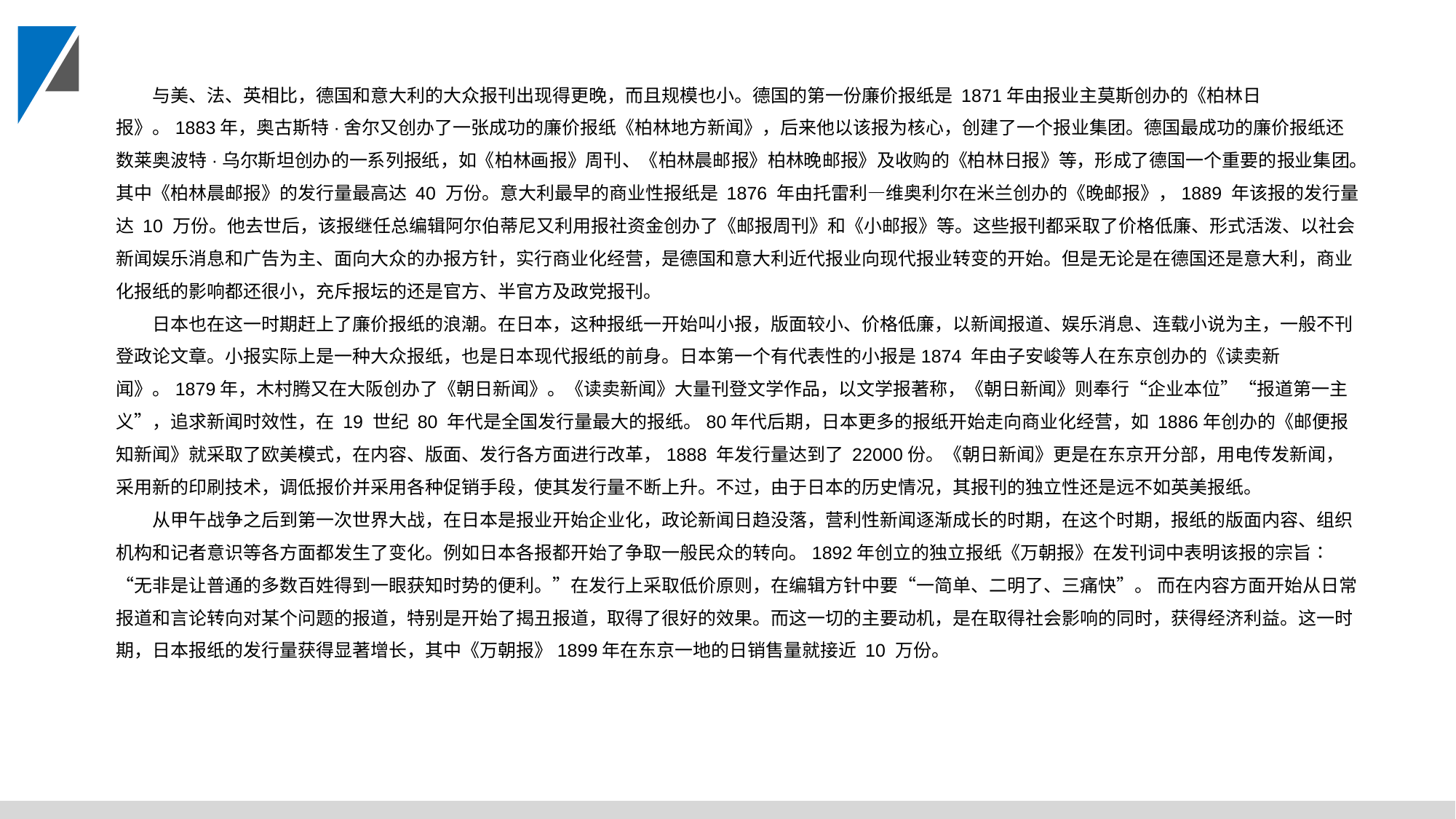

与美、法、英相比，德国和意大利的大众报刊出现得更晚，而且规模也小。德国的第一份廉价报纸是 1871年由报业主莫斯创办的《柏林日报》。1883年，奥古斯特·舍尔又创办了一张成功的廉价报纸《柏林地方新闻》，后来他以该报为核心，创建了一个报业集团。德国最成功的廉价报纸还数莱奥波特·乌尔斯坦创办的一系列报纸，如《柏林画报》周刊、《柏林晨邮报》柏林晚邮报》及收购的《柏林日报》等，形成了德国一个重要的报业集团。其中《柏林晨邮报》的发行量最高达 40 万份。意大利最早的商业性报纸是 1876 年由托雷利—维奥利尔在米兰创办的《晚邮报》，1889 年该报的发行量达 10 万份。他去世后，该报继任总编辑阿尔伯蒂尼又利用报社资金创办了《邮报周刊》和《小邮报》等。这些报刊都采取了价格低廉、形式活泼、以社会新闻娱乐消息和广告为主、面向大众的办报方针，实行商业化经营，是德国和意大利近代报业向现代报业转变的开始。但是无论是在德国还是意大利，商业化报纸的影响都还很小，充斥报坛的还是官方、半官方及政党报刊。
日本也在这一时期赶上了廉价报纸的浪潮。在日本，这种报纸一开始叫小报，版面较小、价格低廉，以新闻报道、娱乐消息、连载小说为主，一般不刊登政论文章。小报实际上是一种大众报纸，也是日本现代报纸的前身。日本第一个有代表性的小报是1874 年由子安峻等人在东京创办的《读卖新闻》。1879年，木村腾又在大阪创办了《朝日新闻》。《读卖新闻》大量刊登文学作品，以文学报著称，《朝日新闻》则奉行“企业本位”“报道第一主义”，追求新闻时效性，在 19 世纪 80 年代是全国发行量最大的报纸。80年代后期，日本更多的报纸开始走向商业化经营，如 1886年创办的《邮便报知新闻》就采取了欧美模式，在内容、版面、发行各方面进行改革，1888 年发行量达到了 22000份。《朝日新闻》更是在东京开分部，用电传发新闻，采用新的印刷技术，调低报价并采用各种促销手段，使其发行量不断上升。不过，由于日本的历史情况，其报刊的独立性还是远不如英美报纸。
从甲午战争之后到第一次世界大战，在日本是报业开始企业化，政论新闻日趋没落，营利性新闻逐渐成长的时期，在这个时期，报纸的版面内容、组织机构和记者意识等各方面都发生了变化。例如日本各报都开始了争取一般民众的转向。1892年创立的独立报纸《万朝报》在发刊词中表明该报的宗旨∶“无非是让普通的多数百姓得到一眼获知时势的便利。”在发行上采取低价原则，在编辑方针中要“一简单、二明了、三痛快”。 而在内容方面开始从日常报道和言论转向对某个问题的报道，特别是开始了揭丑报道，取得了很好的效果。而这一切的主要动机，是在取得社会影响的同时，获得经济利益。这一时期，日本报纸的发行量获得显著增长，其中《万朝报》1899年在东京一地的日销售量就接近 10 万份。